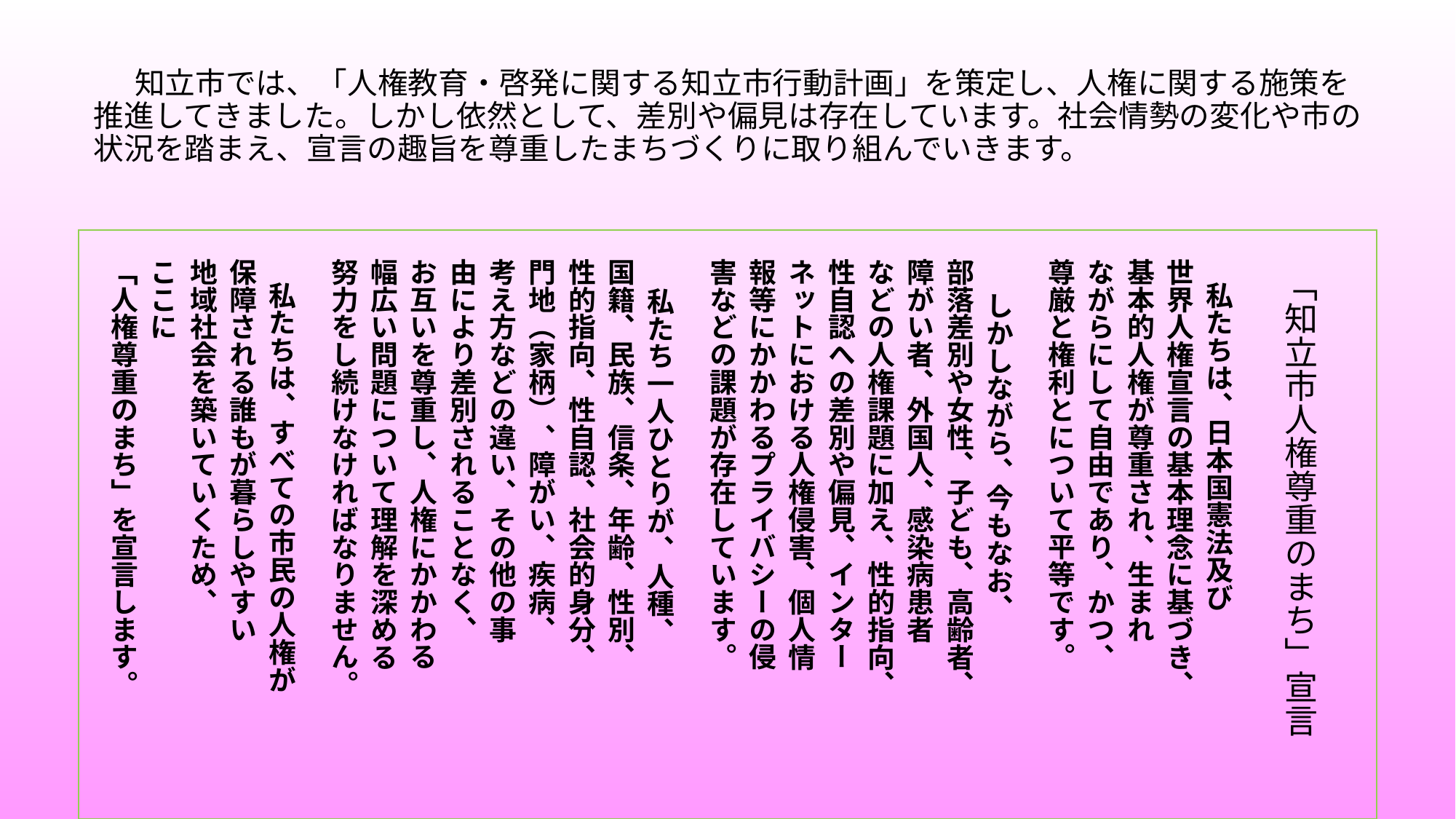

# 知立市では、「人権教育・啓発に関する知立市行動計画」を策定し、人権に関する施策を推進してきました。しかし依然として、差別や偏見は存在しています。社会情勢の変化や市の状況を踏まえ、宣言の趣旨を尊重したまちづくりに取り組んでいきます。

 「知立市人権尊重のまち」宣言

   私たちは、日本国憲法及び
世界人権宣言の基本理念に基づき、
基本的人権が尊重され、生まれ
ながらにして自由であり、かつ、
尊厳と権利とについて平等です。

   　　しかしながら、今もなお、
部落差別や女性、子ども、高齢者、
障がい者、外国人、感染病患者
などの人権課題に加え、性的指向、
性自認への差別や偏見、インター
ネットにおける人権侵害、個人情
報等にかかわるプライバシーの侵
害などの課題が存在しています。

    私たち一人ひとりが、人種、
国籍、民族、信条、年齢、性別、
性的指向、性自認、社会的身分、
門地（家柄）、障がい、疾病、
考え方などの違い、その他の事
由により差別されることなく、
お互いを尊重し、人権にかかわる
幅広い問題について理解を深める
努力をし続けなければなりません。

   私たちは、すべての市民の人権が
保障される誰もが暮らしやすい
地域社会を築いていくため、
ここに
「人権尊重のまち」を宣言します。